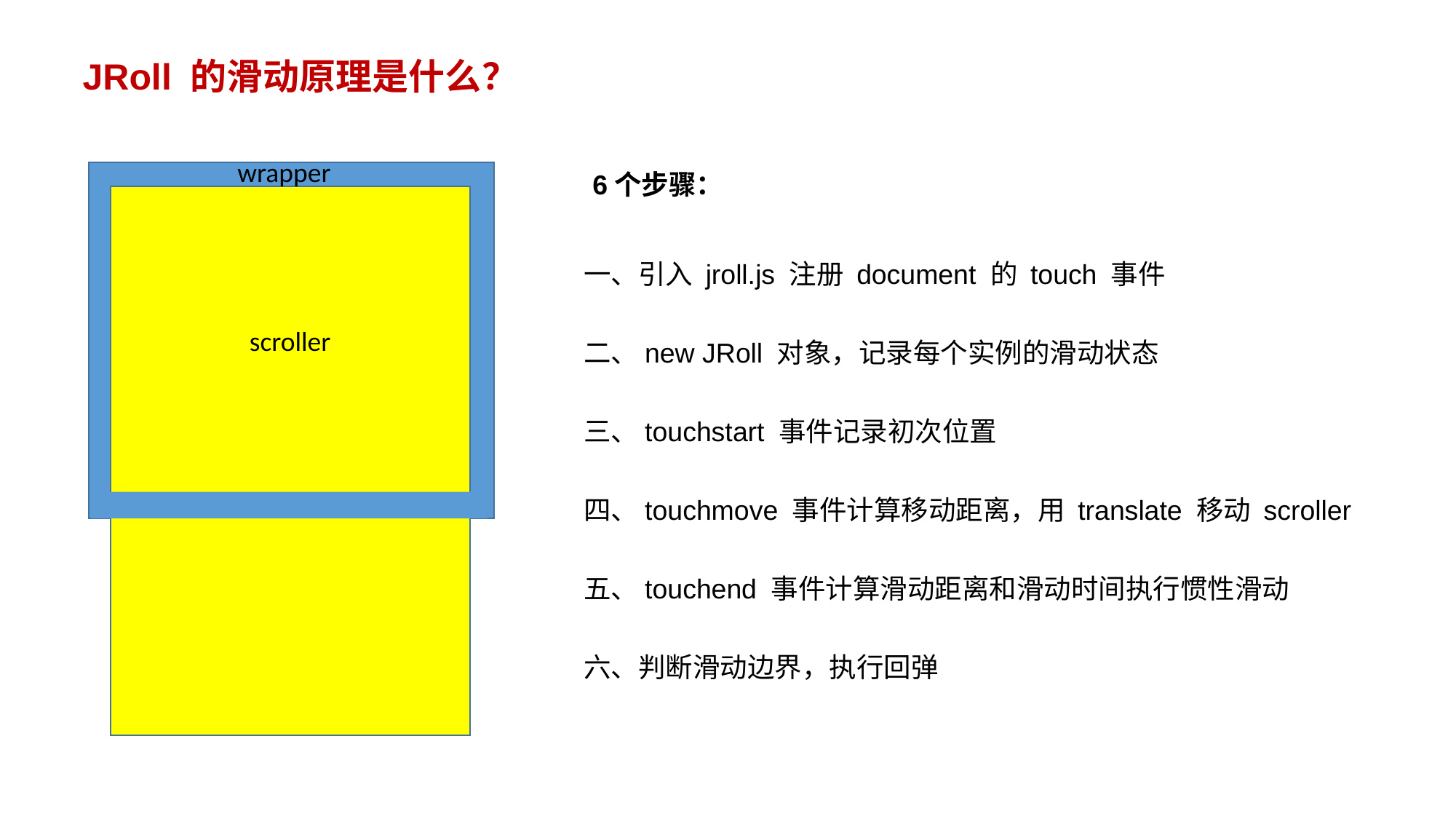

JRoll 的滑动原理是什么？
wrapper
6个步骤：

一、引入 jroll.js 注册 document 的 touch 事件
二、new JRoll 对象，记录每个实例的滑动状态
三、touchstart 事件记录初次位置
四、touchmove 事件计算移动距离，用 translate 移动 scroller
五、touchend 事件计算滑动距离和滑动时间执行惯性滑动
六、判断滑动边界，执行回弹
scroller